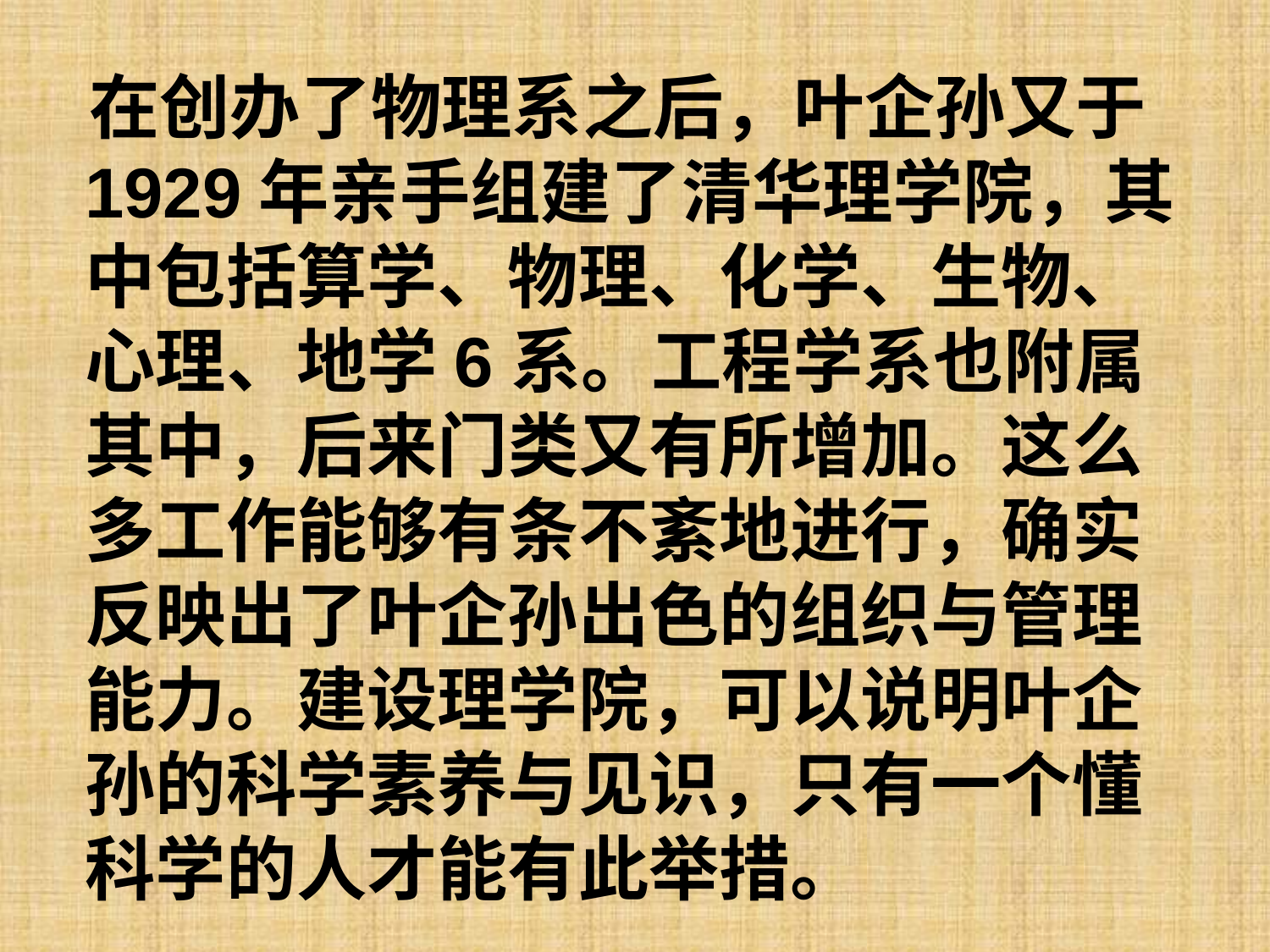

在创办了物理系之后，叶企孙又于1929年亲手组建了清华理学院，其中包括算学、物理、化学、生物、心理、地学6系。工程学系也附属其中，后来门类又有所增加。这么多工作能够有条不紊地进行，确实反映出了叶企孙出色的组织与管理能力。建设理学院，可以说明叶企孙的科学素养与见识，只有一个懂科学的人才能有此举措。